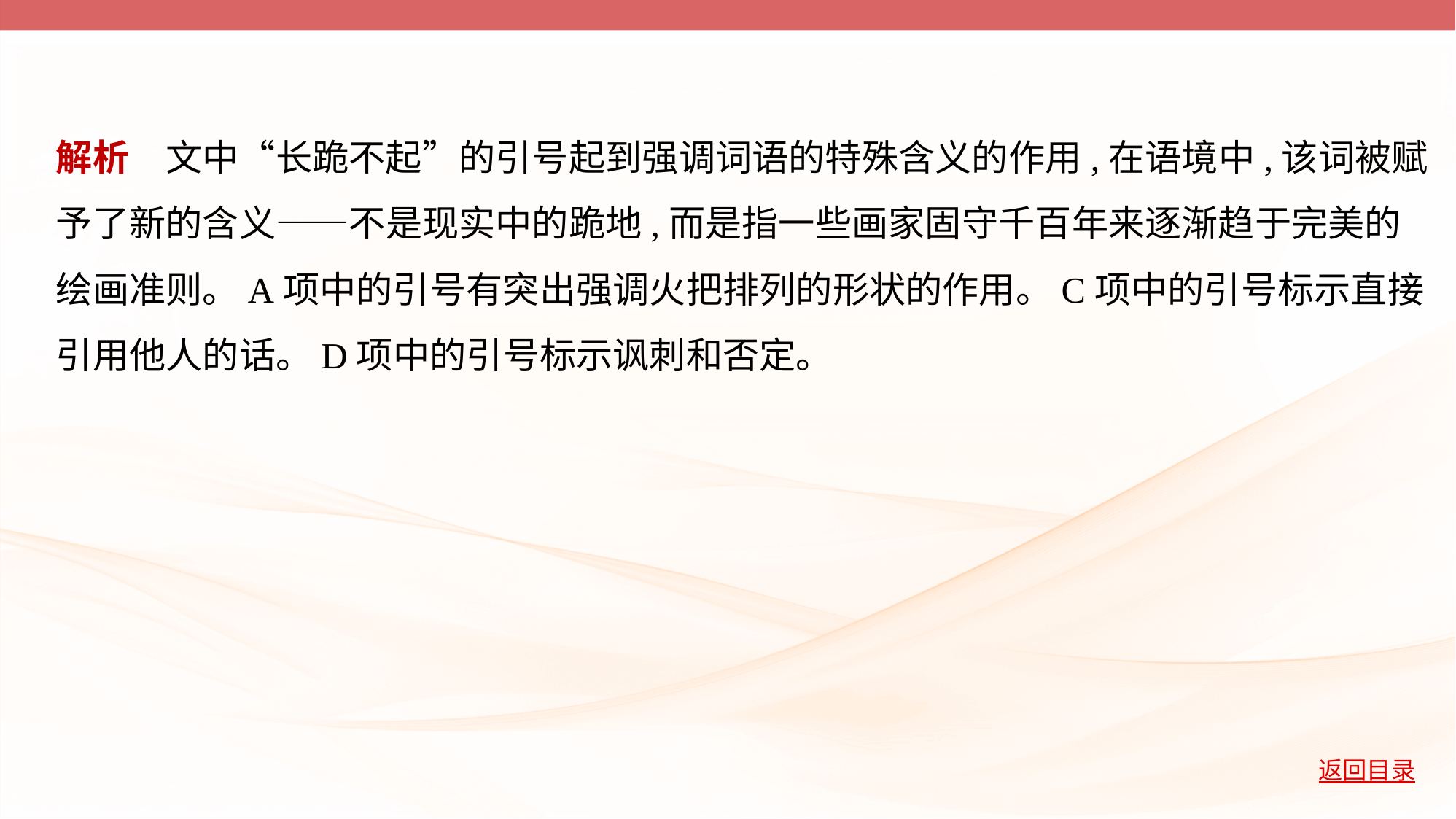

解析　文中“长跪不起”的引号起到强调词语的特殊含义的作用,在语境中,该词被赋
予了新的含义——不是现实中的跪地,而是指一些画家固守千百年来逐渐趋于完美的
绘画准则。A项中的引号有突出强调火把排列的形状的作用。C项中的引号标示直接
引用他人的话。D项中的引号标示讽刺和否定。